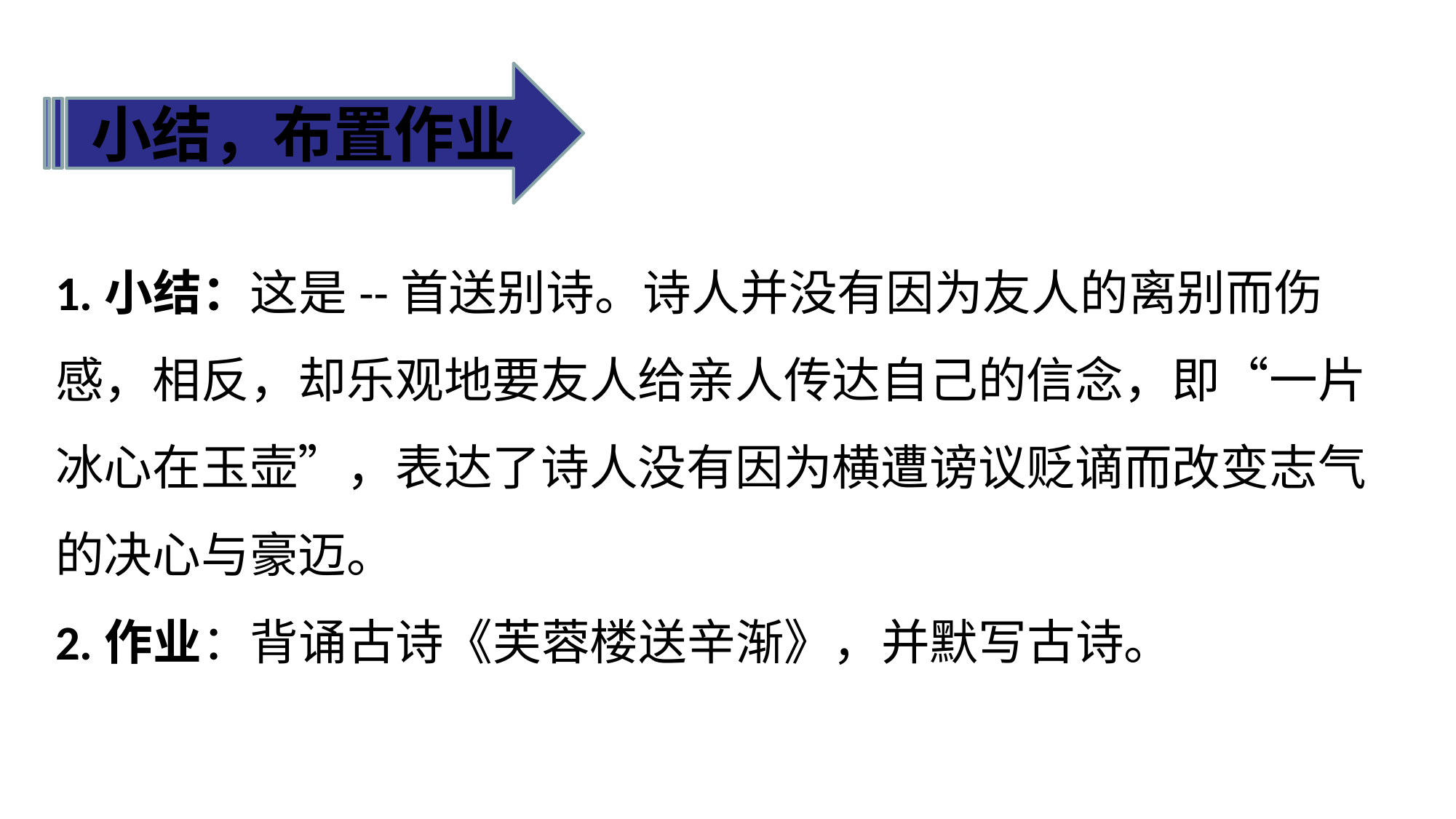

小结，布置作业
1.小结：这是--首送别诗。诗人并没有因为友人的离别而伤感，相反，却乐观地要友人给亲人传达自己的信念，即“一片冰心在玉壶”，表达了诗人没有因为横遭谤议贬谪而改变志气的决心与豪迈。
2.作业：背诵古诗《芙蓉楼送辛渐》，并默写古诗。